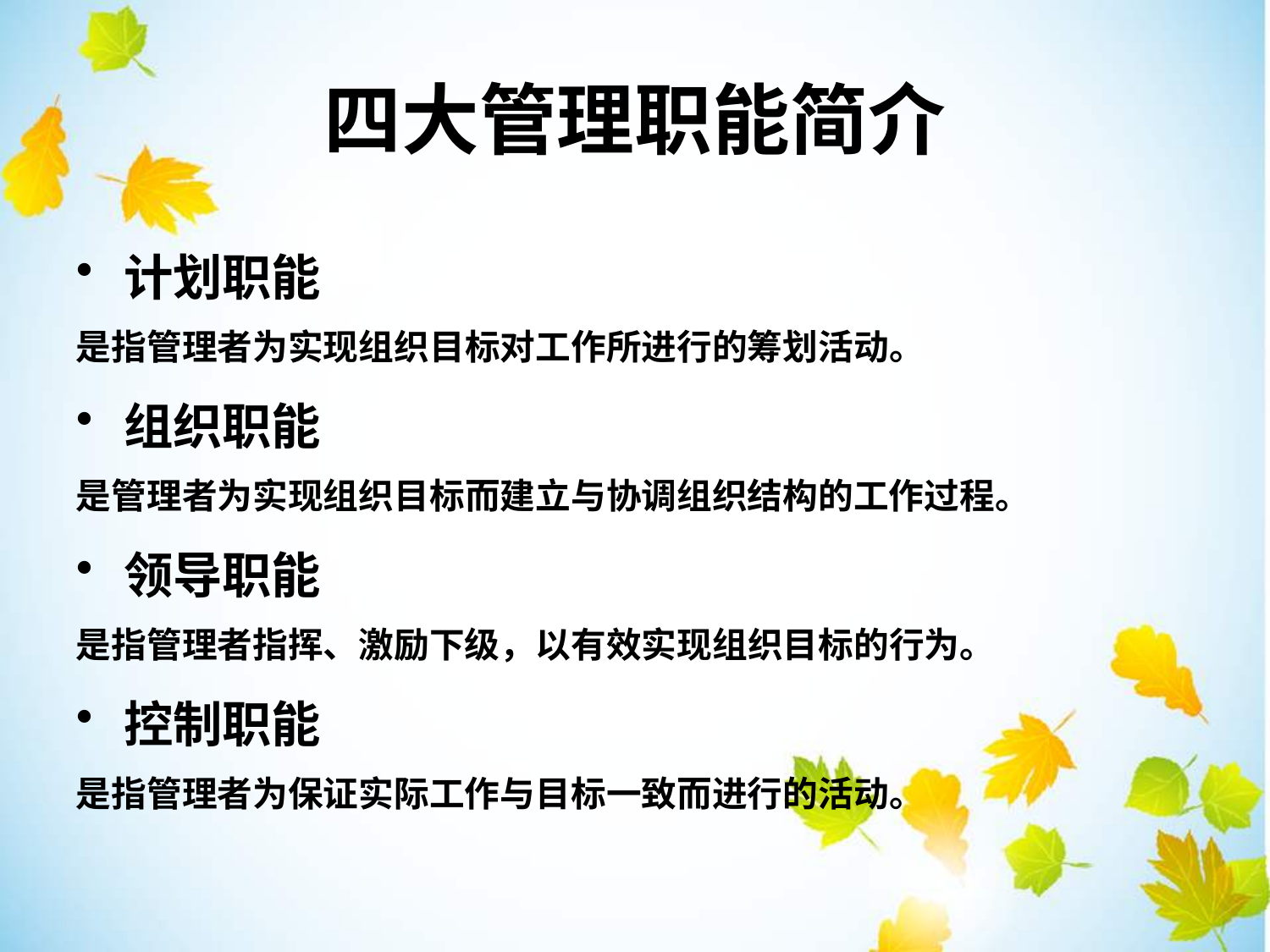

四大管理职能简介
计划职能
是指管理者为实现组织目标对工作所进行的筹划活动。
组织职能
是管理者为实现组织目标而建立与协调组织结构的工作过程。
领导职能
是指管理者指挥、激励下级，以有效实现组织目标的行为。
控制职能
是指管理者为保证实际工作与目标一致而进行的活动。